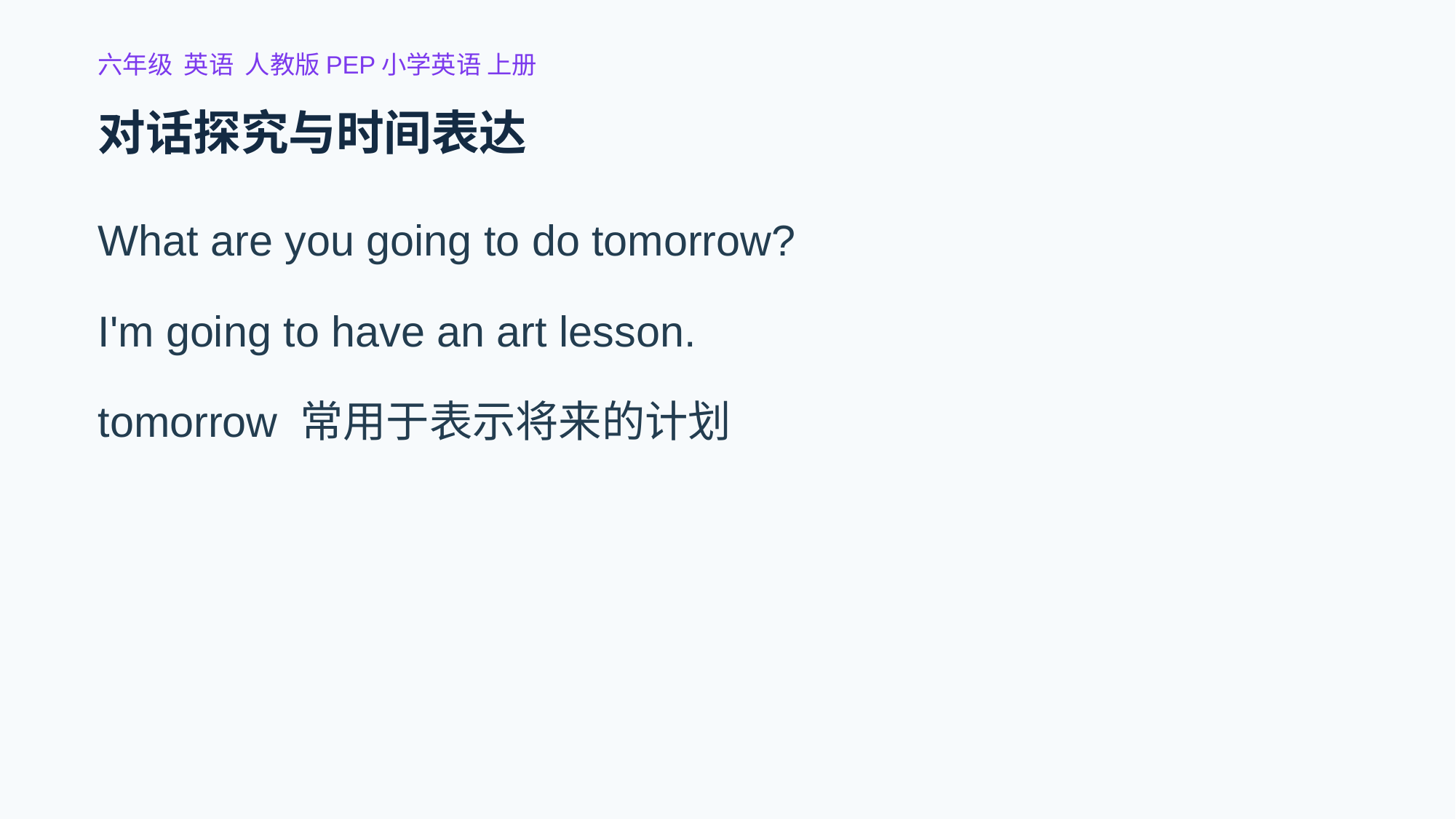

六年级  英语  人教版PEP小学英语 上册
对话探究与时间表达
What are you going to do tomorrow?
I'm going to have an art lesson.
tomorrow 常用于表示将来的计划